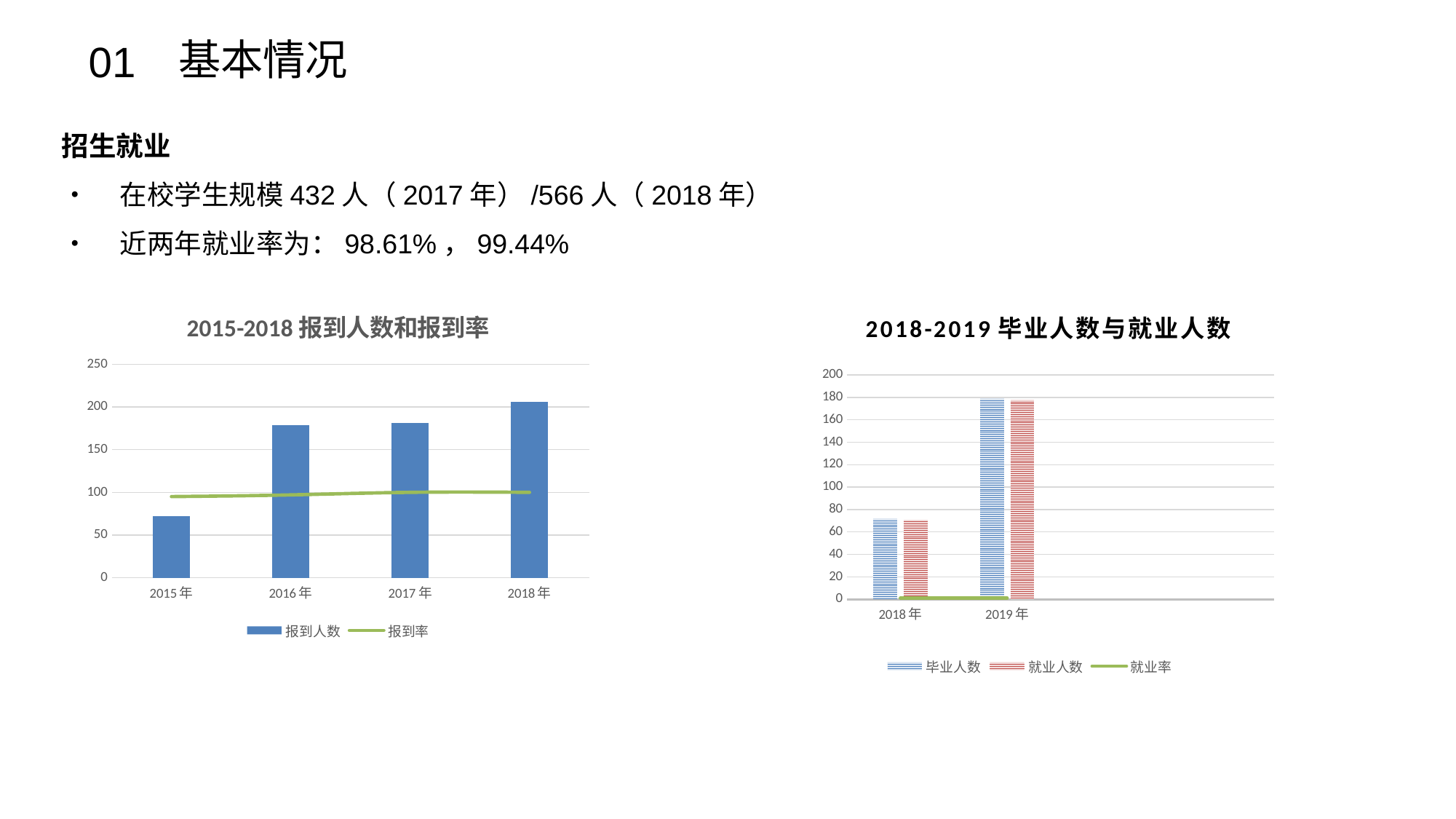

01
基本情况
招生就业
• 在校学生规模432人（2017年）/566人（2018年）
• 近两年就业率为：98.61%，99.44%

### Chart: 2015-2018报到人数和报到率

| Category | 报到人数 | 报到率 |
|---|---|---|
| 2015年 | 72.0 | 95.0 |
| 2016年 | 179.0 | 97.0 |
| 2017年 | 181.0 | 100.0 |
| 2018年 | 206.0 | 100.0 |

### Chart: 2018-2019毕业人数与就业人数

| Category | 毕业人数 | 就业人数 | 就业率 |
|---|---|---|---|
| 2018年 | 72.0 | 71.0 | 0.9861 |
| 2019年 | 179.0 | 178.0 | 0.9944 |
|  | None | None | None |
|  | None | None | None |